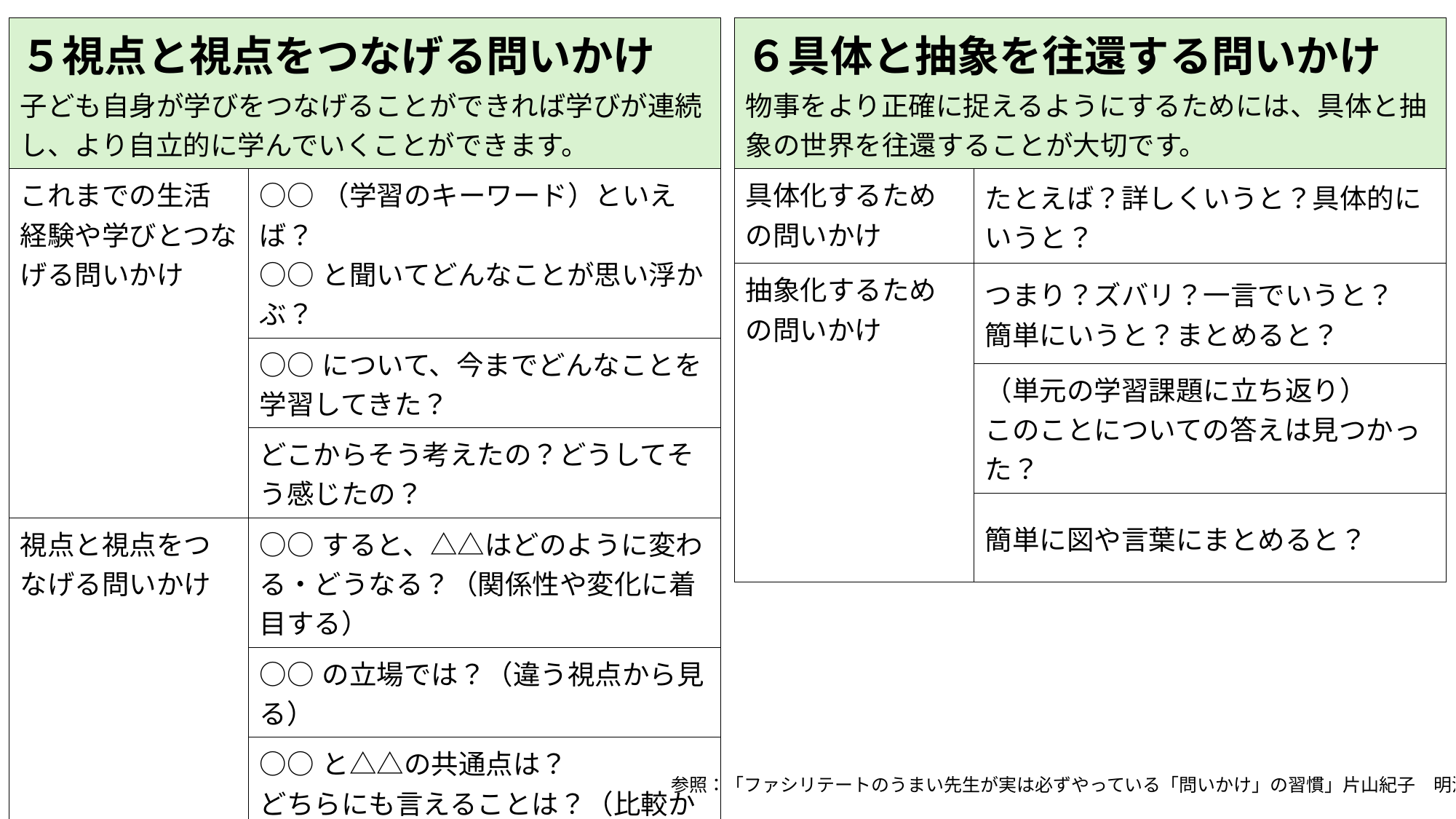

| ５視点と視点をつなげる問いかけ 子ども自身が学びをつなげることができれば学びが連続し、より自立的に学んでいくことができます。 |  |
| --- | --- |
| これまでの生活経験や学びとつなげる問いかけ | ○○（学習のキーワード）といえば？ ○○と聞いてどんなことが思い浮かぶ？ |
|  | ○○について、今までどんなことを学習してきた？ |
|  | どこからそう考えたの？どうしてそう感じたの？ |
| 視点と視点をつなげる問いかけ | ○○すると、△△はどのように変わる・どうなる？（関係性や変化に着目する） |
|  | ○○の立場では？（違う視点から見る） |
|  | ○○と△△の共通点は？ どちらにも言えることは？（比較から共通点を探る） |
| これからの学びや生活につなげる問いかけ | この学びはどんな場面で生かせそう？ 生活のどんなところで使えそう？ |
|  | これからの学習でどんなことがしたい？ |
| ６具体と抽象を往還する問いかけ 物事をより正確に捉えるようにするためには、具体と抽象の世界を往還することが大切です。 |  |
| --- | --- |
| 具体化するための問いかけ | たとえば？詳しくいうと？具体的にいうと？ |
| 抽象化するための問いかけ | つまり？ズバリ？一言でいうと？ 簡単にいうと？まとめると？ |
|  | （単元の学習課題に立ち返り） このことについての答えは見つかった？ |
|  | 簡単に図や言葉にまとめると？ |
参照：「ファシリテートのうまい先生が実は必ずやっている「問いかけ」の習慣」片山紀子　明治図書